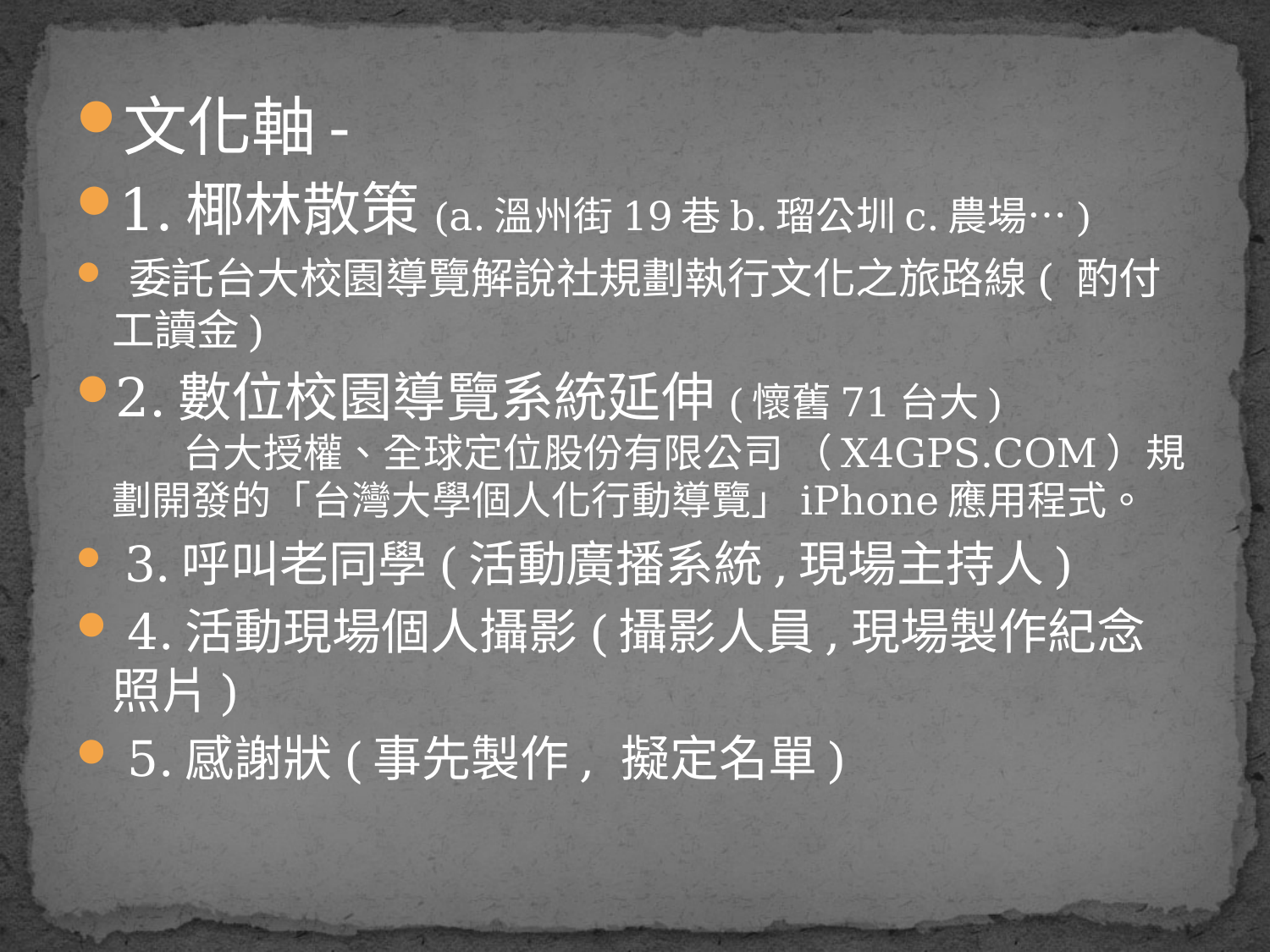

文化軸-
1.椰林散策(a.溫州街19巷b.瑠公圳c.農場…)
 委託台大校園導覽解說社規劃執行文化之旅路線( 酌付工讀金)
2.數位校園導覽系統延伸(懷舊71台大)                    台大授權、全球定位股份有限公司 （X4GPS.COM）規劃開發的「台灣大學個人化行動導覽」iPhone應用程式。
 3.呼叫老同學(活動廣播系統,現場主持人)
 4.活動現場個人攝影(攝影人員,現場製作紀念照片)
 5.感謝狀(事先製作, 擬定名單)